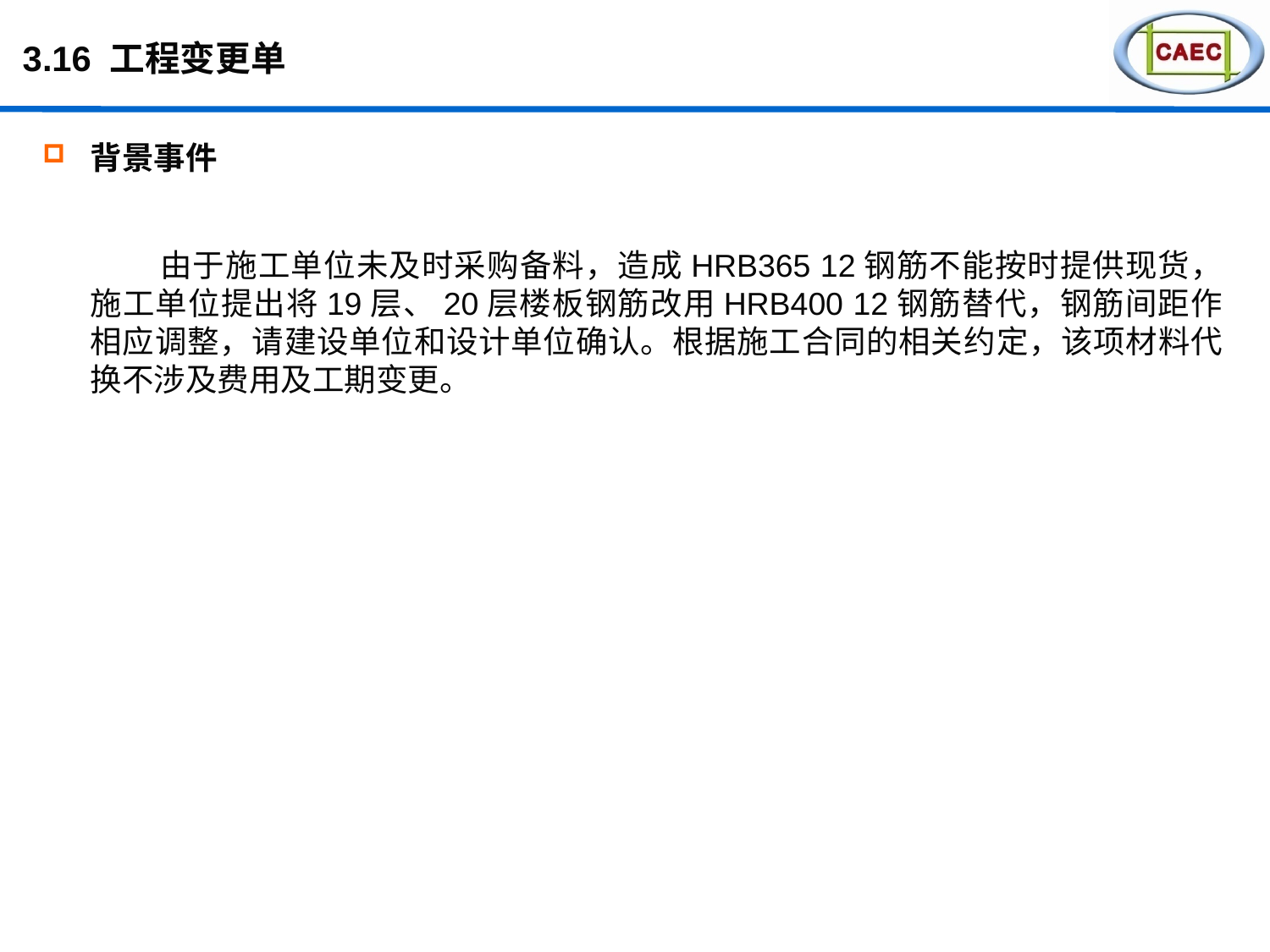

# 3.16 工程变更单
背景事件

由于施工单位未及时采购备料，造成HRB365 12钢筋不能按时提供现货，施工单位提出将19层、20层楼板钢筋改用HRB400 12钢筋替代，钢筋间距作相应调整，请建设单位和设计单位确认。根据施工合同的相关约定，该项材料代换不涉及费用及工期变更。